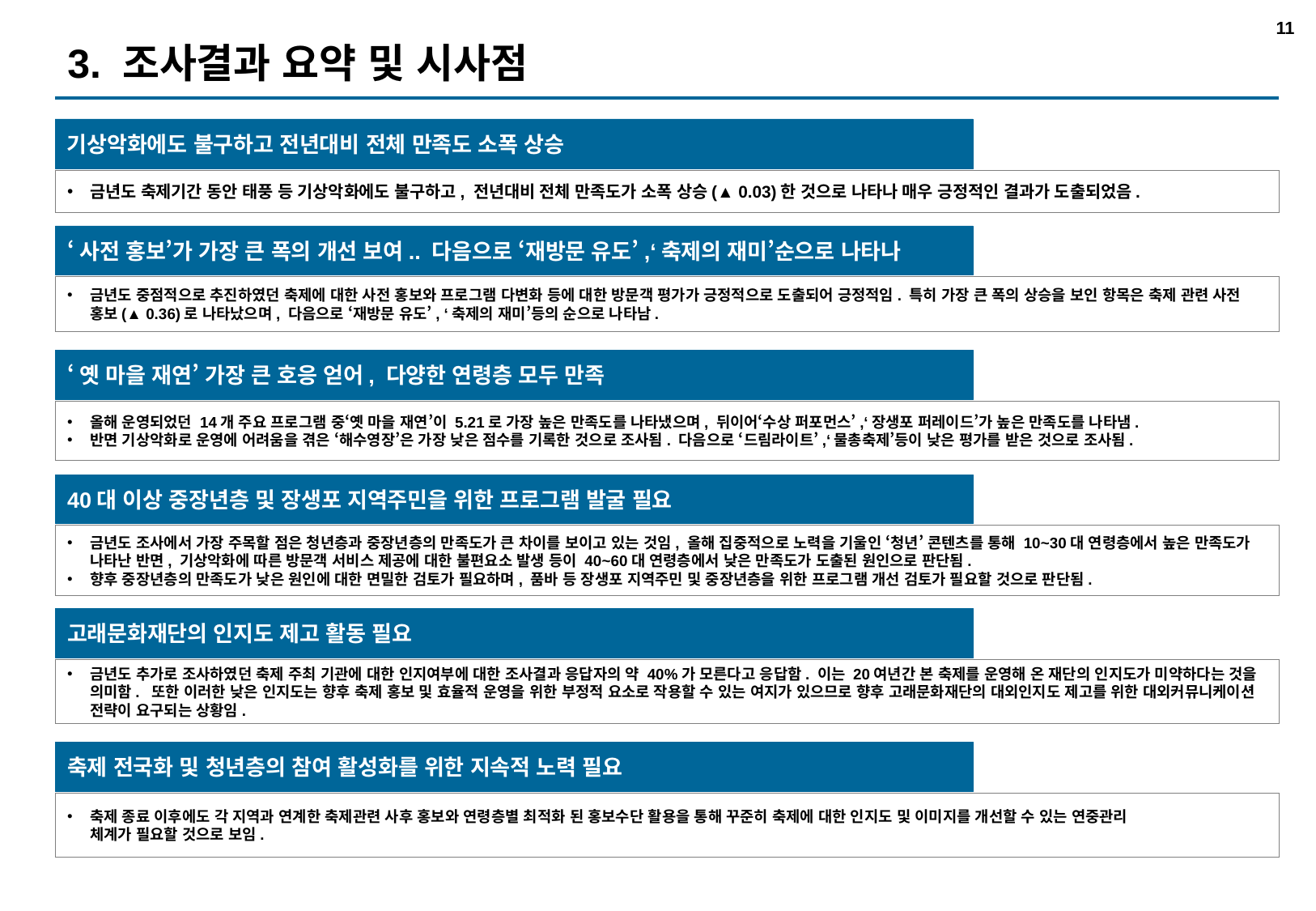

# 3. 조사결과 요약 및 시사점
기상악화에도 불구하고 전년대비 전체 만족도 소폭 상승
금년도 축제기간 동안 태풍 등 기상악화에도 불구하고, 전년대비 전체 만족도가 소폭 상승(▲ 0.03)한 것으로 나타나 매우 긍정적인 결과가 도출되었음.
‘사전 홍보’가 가장 큰 폭의 개선 보여.. 다음으로 ‘재방문 유도’,‘축제의 재미’순으로 나타나
금년도 중점적으로 추진하였던 축제에 대한 사전 홍보와 프로그램 다변화 등에 대한 방문객 평가가 긍정적으로 도출되어 긍정적임. 특히 가장 큰 폭의 상승을 보인 항목은 축제 관련 사전 홍보(▲ 0.36)로 나타났으며, 다음으로 ‘재방문 유도’, ‘축제의 재미’등의 순으로 나타남.
‘옛 마을 재연’ 가장 큰 호응 얻어, 다양한 연령층 모두 만족
올해 운영되었던 14개 주요 프로그램 중‘옛 마을 재연’이 5.21로 가장 높은 만족도를 나타냈으며, 뒤이어‘수상 퍼포먼스’,‘장생포 퍼레이드’가 높은 만족도를 나타냄.
반면 기상악화로 운영에 어려움을 겪은 ‘해수영장’은 가장 낮은 점수를 기록한 것으로 조사됨. 다음으로 ‘드림라이트’,‘물총축제’등이 낮은 평가를 받은 것으로 조사됨.
40대 이상 중장년층 및 장생포 지역주민을 위한 프로그램 발굴 필요

금년도 조사에서 가장 주목할 점은 청년층과 중장년층의 만족도가 큰 차이를 보이고 있는 것임, 올해 집중적으로 노력을 기울인 ‘청년’ 콘텐츠를 통해 10~30대 연령층에서 높은 만족도가 나타난 반면, 기상악화에 따른 방문객 서비스 제공에 대한 불편요소 발생 등이 40~60대 연령층에서 낮은 만족도가 도출된 원인으로 판단됨.
향후 중장년층의 만족도가 낮은 원인에 대한 면밀한 검토가 필요하며, 품바 등 장생포 지역주민 및 중장년층을 위한 프로그램 개선 검토가 필요할 것으로 판단됨.
고래문화재단의 인지도 제고 활동 필요
금년도 추가로 조사하였던 축제 주최 기관에 대한 인지여부에 대한 조사결과 응답자의 약 40%가 모른다고 응답함. 이는 20여년간 본 축제를 운영해 온 재단의 인지도가 미약하다는 것을 의미함.  또한 이러한 낮은 인지도는 향후 축제 홍보 및 효율적 운영을 위한 부정적 요소로 작용할 수 있는 여지가 있으므로 향후 고래문화재단의 대외인지도 제고를 위한 대외커뮤니케이션 전략이 요구되는 상황임.
축제 전국화 및 청년층의 참여 활성화를 위한 지속적 노력 필요
축제 종료 이후에도 각 지역과 연계한 축제관련 사후 홍보와 연령층별 최적화 된 홍보수단 활용을 통해 꾸준히 축제에 대한 인지도 및 이미지를 개선할 수 있는 연중관리
체계가 필요할 것으로 보임.